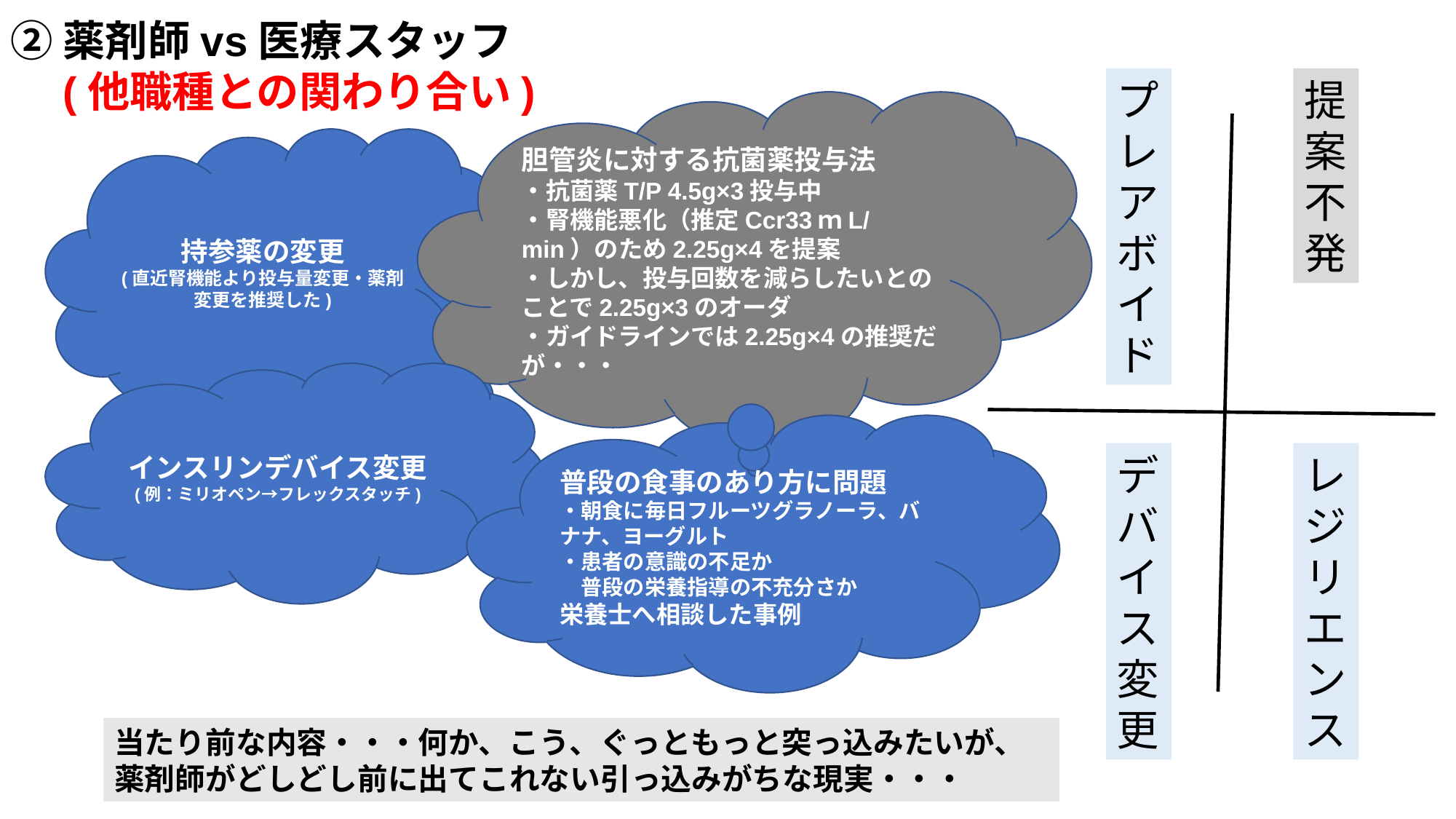

②薬剤師vs医療スタッフ
　(他職種との関わり合い)
プレアボイド
提案不発
胆管炎に対する抗菌薬投与法
・抗菌薬T/P 4.5g×3投与中
・腎機能悪化（推定Ccr33ｍL/min）のため2.25g×4を提案
・しかし、投与回数を減らしたいとのことで2.25g×3のオーダ
・ガイドラインでは2.25g×4の推奨だが・・・
持参薬の変更
(直近腎機能より投与量変更・薬剤変更を推奨した)
インスリンデバイス変更
(例：ミリオペン→フレックスタッチ)
普段の食事のあり方に問題
・朝食に毎日フルーツグラノーラ、バナナ、ヨーグルト
・患者の意識の不足か
　普段の栄養指導の不充分さか
栄養士へ相談した事例
デバイス変更
レジリエンス
当たり前な内容・・・何か、こう、ぐっともっと突っ込みたいが、薬剤師がどしどし前に出てこれない引っ込みがちな現実・・・